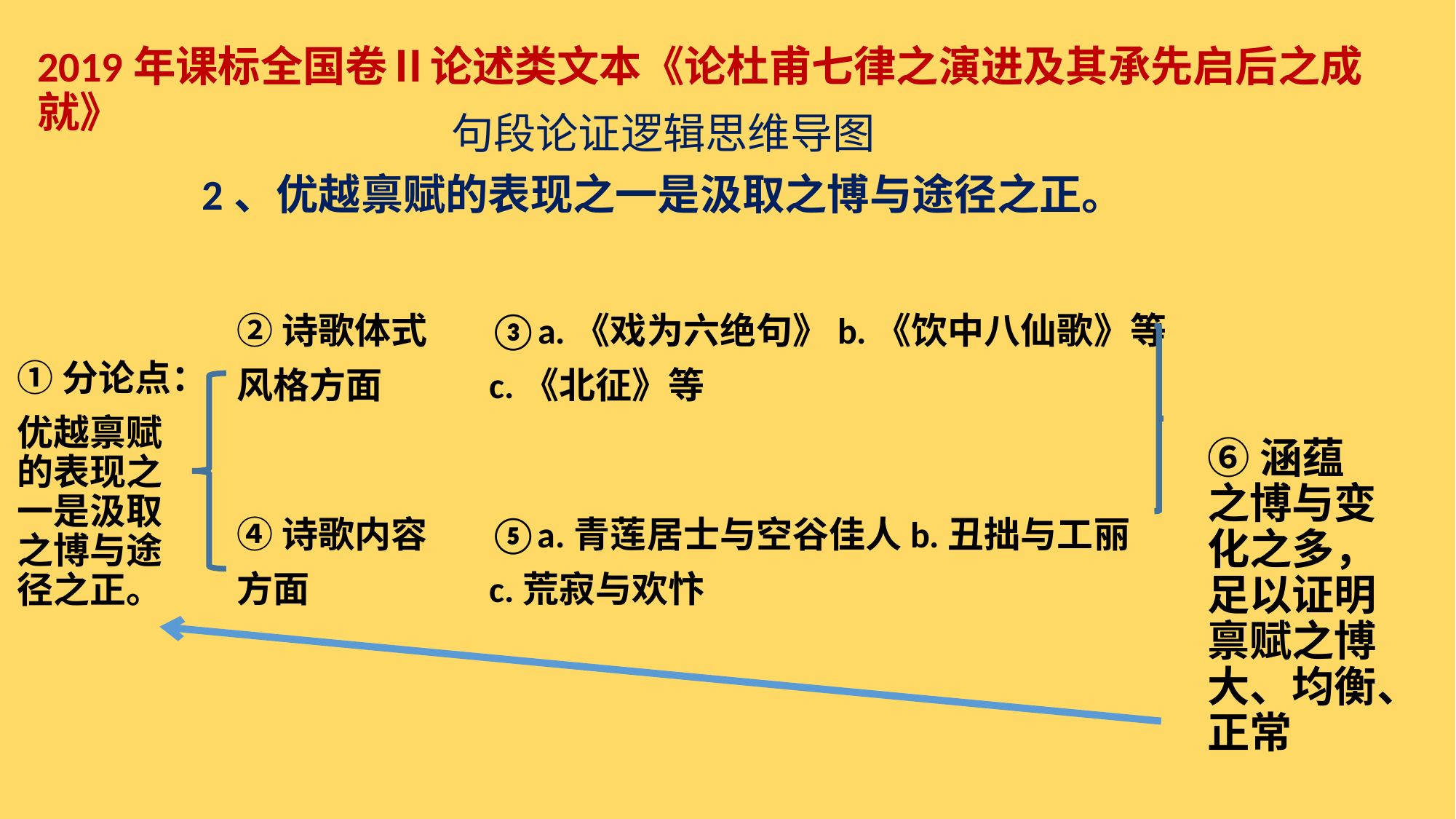

2019年课标全国卷Ⅱ论述类文本《论杜甫七律之演进及其承先启后之成就》
句段论证逻辑思维导图
2、优越禀赋的表现之一是汲取之博与途径之正。
②诗歌体式
风格方面
③a.《戏为六绝句》b.《饮中八仙歌》等
c.《北征》等

①分论点：
优越禀赋的表现之一是汲取之博与途径之正。

⑥涵蕴之博与变化之多，足以证明禀赋之博大、均衡、正常
④诗歌内容
方面
⑤a.青莲居士与空谷佳人b.丑拙与工丽
c.荒寂与欢忭